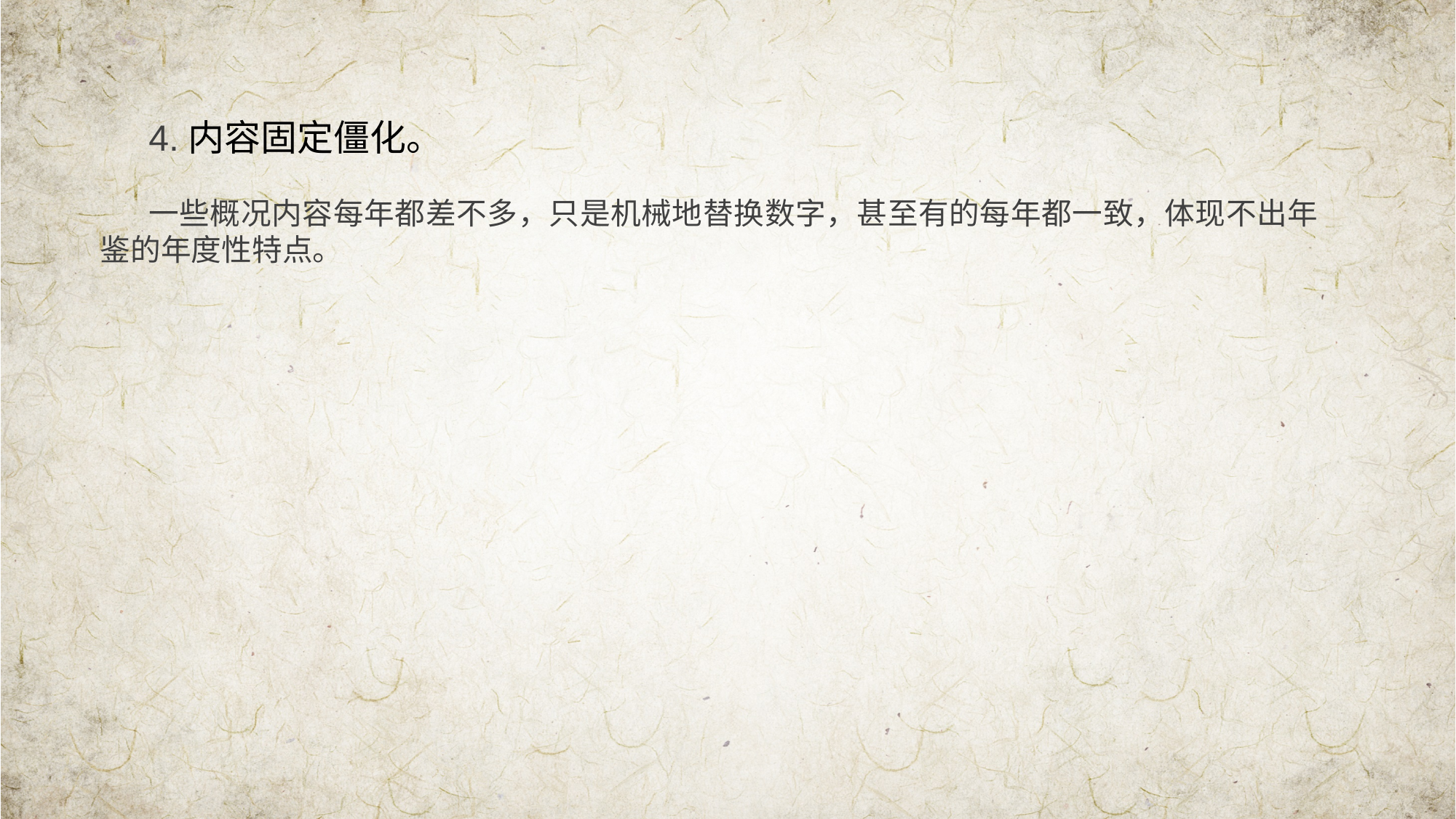

4.内容固定僵化。

一些概况内容每年都差不多，只是机械地替换数字，甚至有的每年都一致，体现不出年鉴的年度性特点。